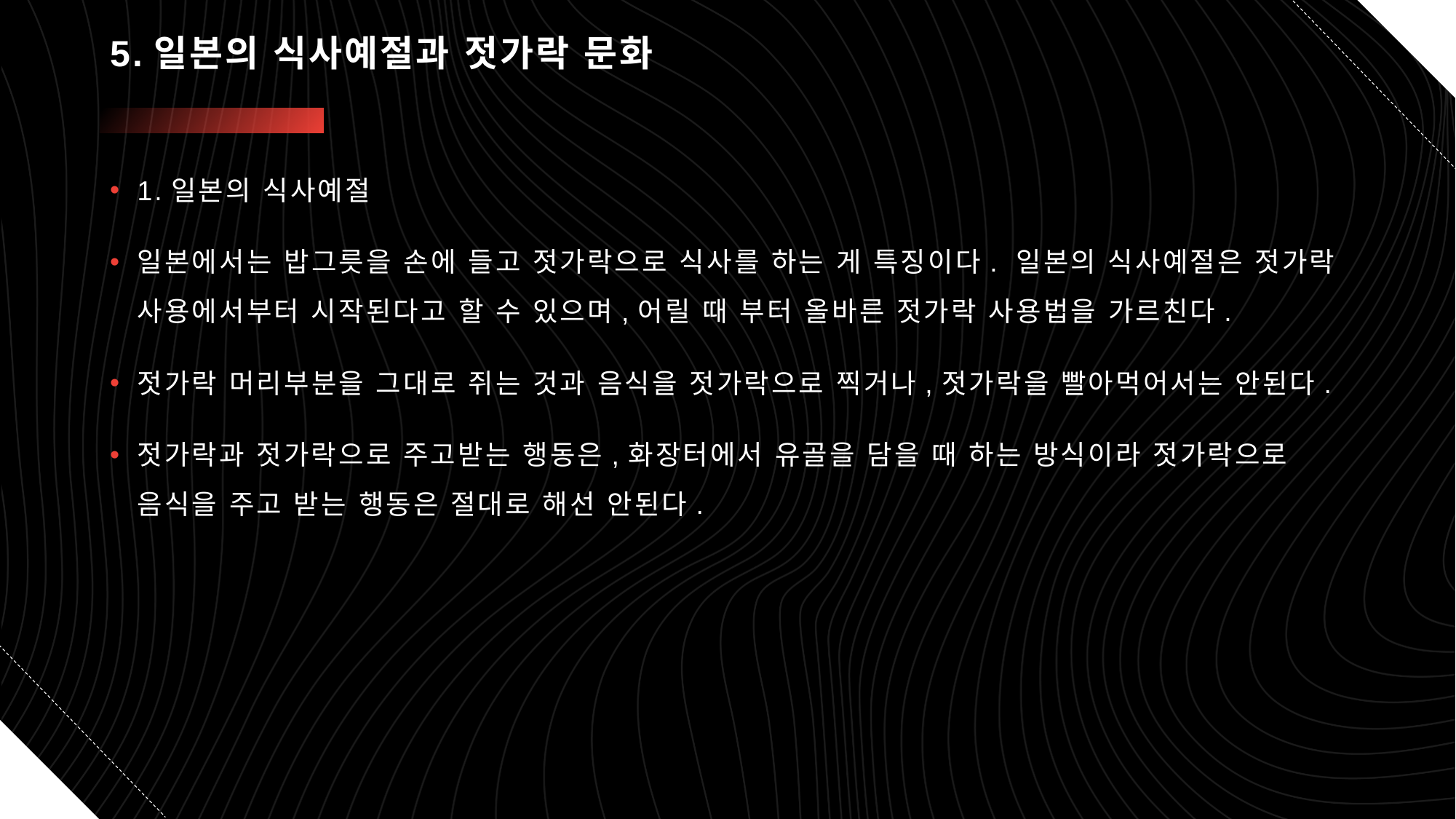

# 5.일본의 식사예절과 젓가락 문화
1.일본의 식사예절
일본에서는 밥그릇을 손에 들고 젓가락으로 식사를 하는 게 특징이다. 일본의 식사예절은 젓가락 사용에서부터 시작된다고 할 수 있으며,어릴 때 부터 올바른 젓가락 사용법을 가르친다.
젓가락 머리부분을 그대로 쥐는 것과 음식을 젓가락으로 찍거나,젓가락을 빨아먹어서는 안된다.
젓가락과 젓가락으로 주고받는 행동은,화장터에서 유골을 담을 때 하는 방식이라 젓가락으로 음식을 주고 받는 행동은 절대로 해선 안된다.